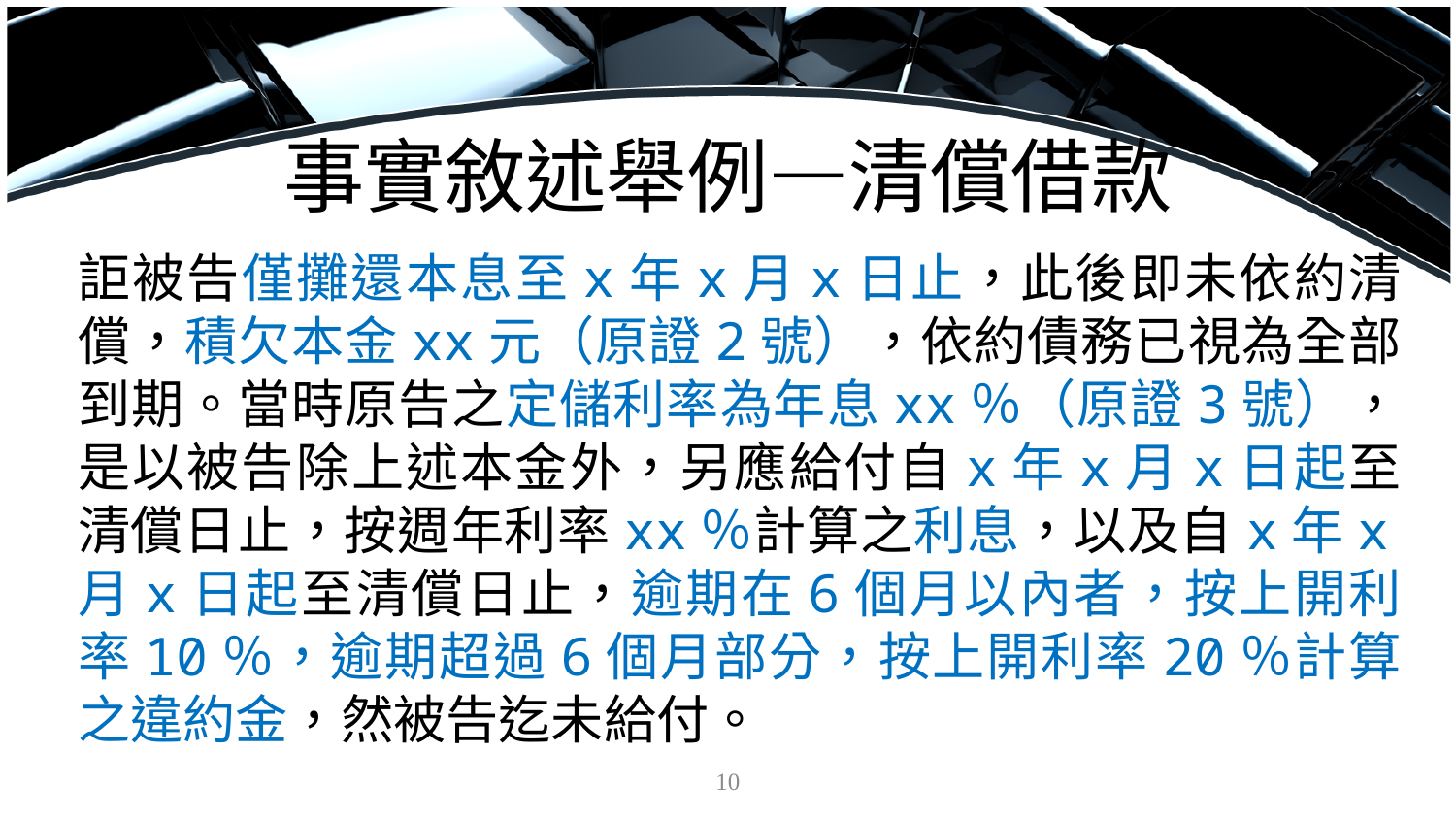

# 事實敘述舉例—清償借款
詎被告僅攤還本息至x年x月x日止，此後即未依約清償，積欠本金xx元（原證2號），依約債務已視為全部到期。當時原告之定儲利率為年息xx％（原證3號），是以被告除上述本金外，另應給付自x年x月x日起至清償日止，按週年利率xx％計算之利息，以及自x年x月x日起至清償日止，逾期在6個月以內者，按上開利率10％，逾期超過6個月部分，按上開利率20％計算之違約金，然被告迄未給付。
10